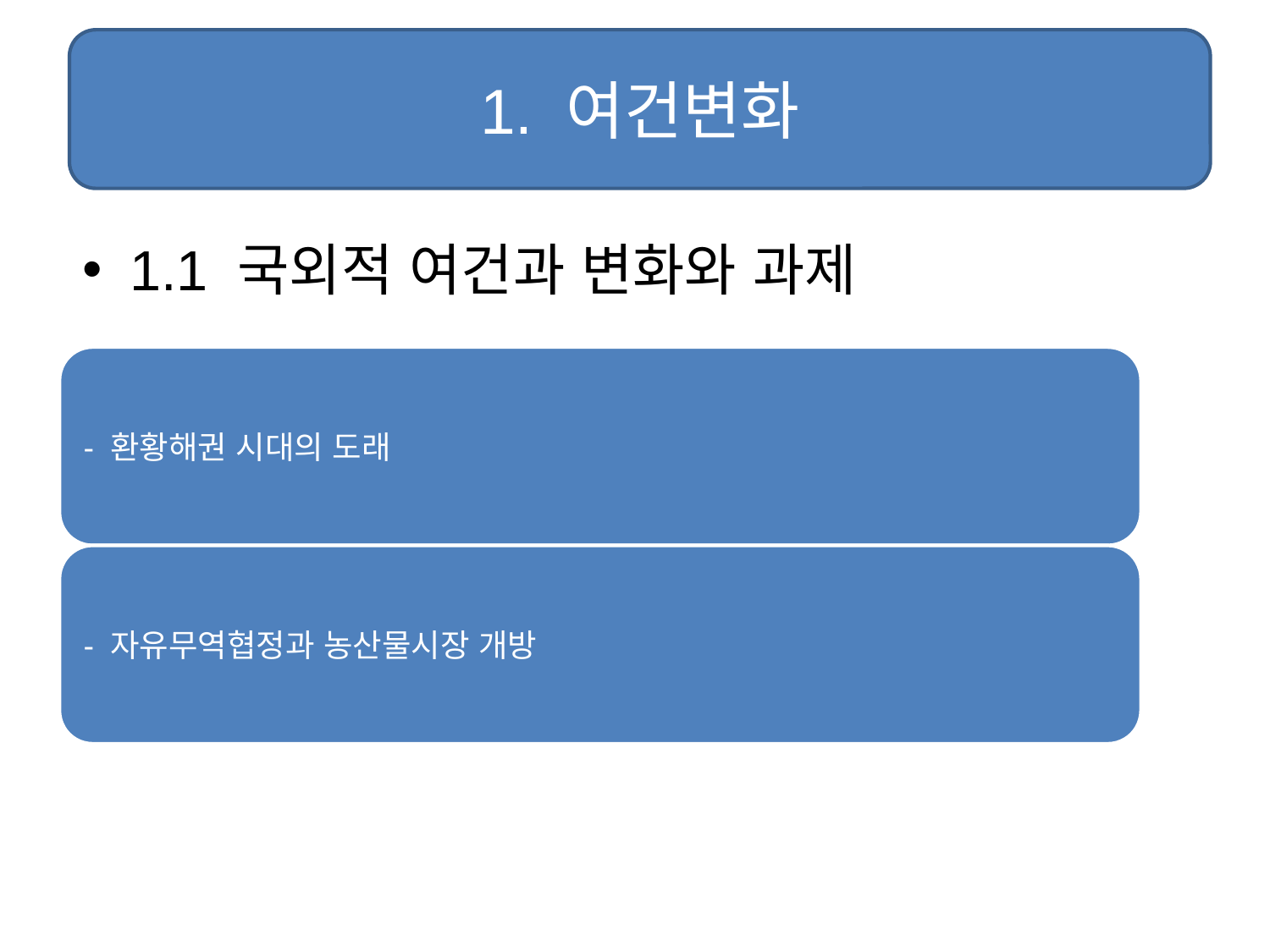

1. 여건변화
1.1 국외적 여건과 변화와 과제

- 환황해권 시대의 도래
- 자유무역협정과 농산물시장 개방